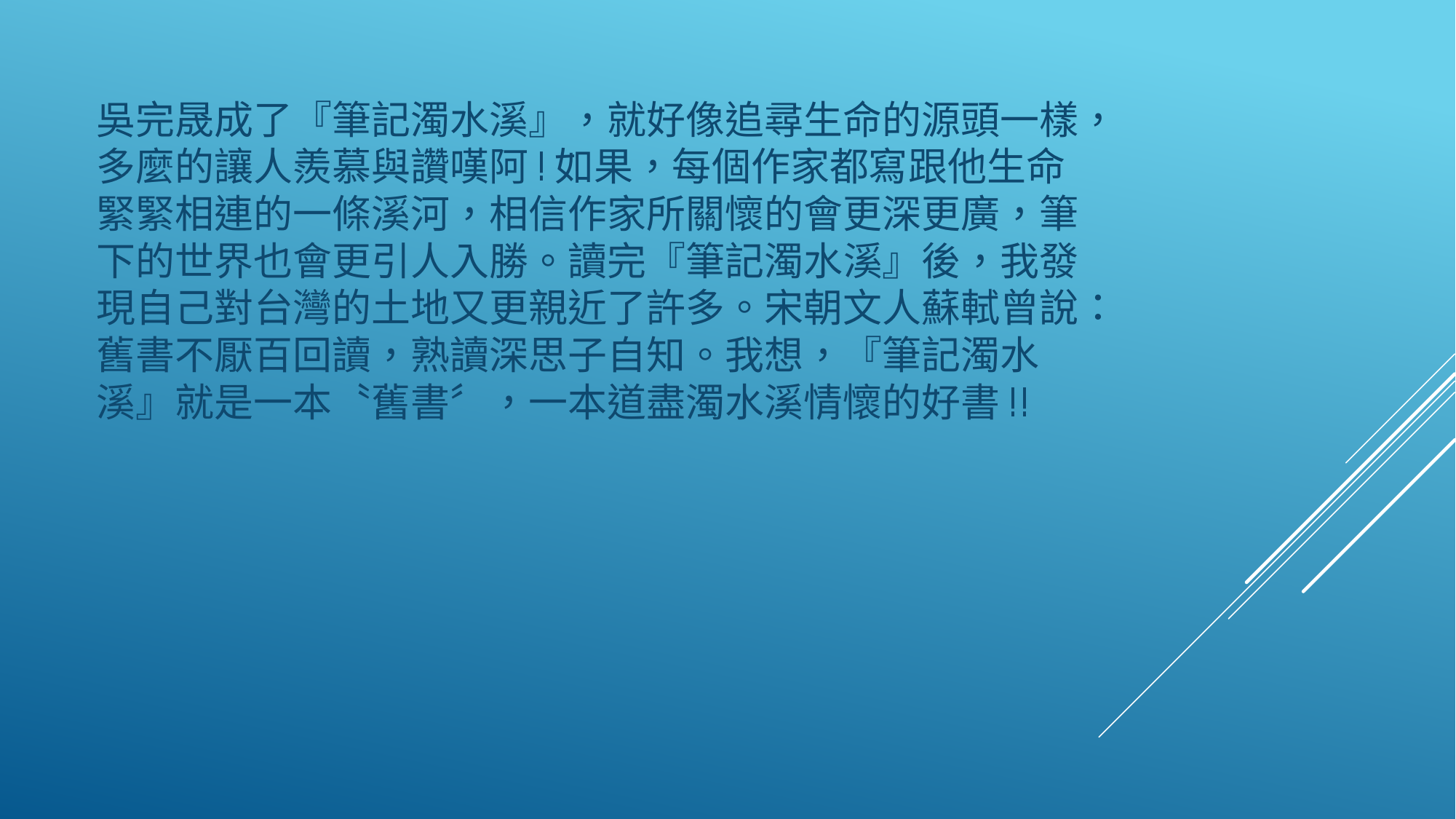

吳完晟成了『筆記濁水溪』，就好像追尋生命的源頭一樣，多麼的讓人羨慕與讚嘆阿!如果，每個作家都寫跟他生命緊緊相連的一條溪河，相信作家所關懷的會更深更廣，筆下的世界也會更引人入勝。讀完『筆記濁水溪』後，我發現自己對台灣的土地又更親近了許多。宋朝文人蘇軾曾說：舊書不厭百回讀，熟讀深思子自知。我想，『筆記濁水溪』就是一本〝舊書〞，一本道盡濁水溪情懷的好書!!